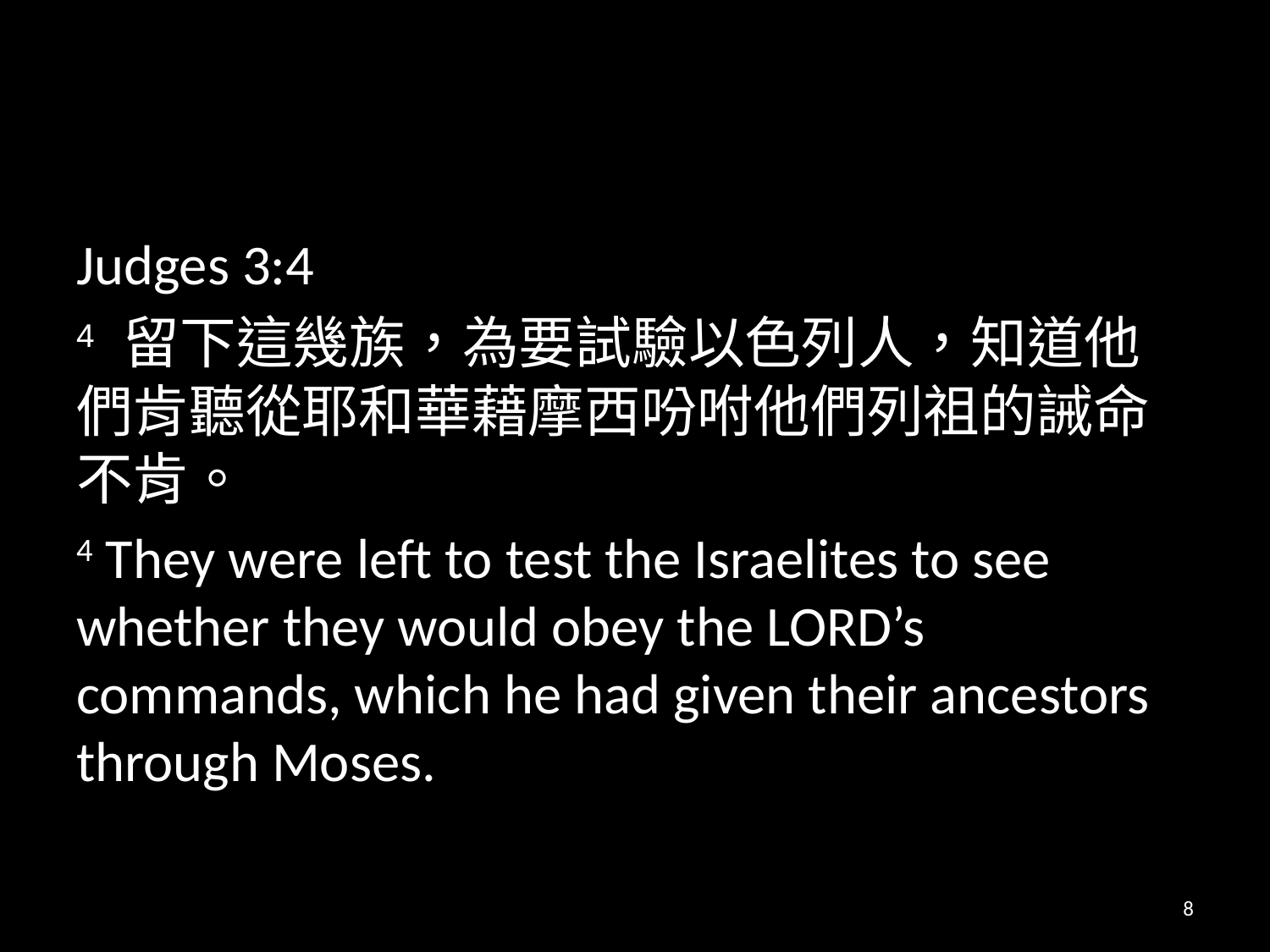

#
Judges 3:4
4 留下這幾族，為要試驗以色列人，知道他們肯聽從耶和華藉摩西吩咐他們列祖的誡命不肯。
4 They were left to test the Israelites to see whether they would obey the Lord’s commands, which he had given their ancestors through Moses.

8